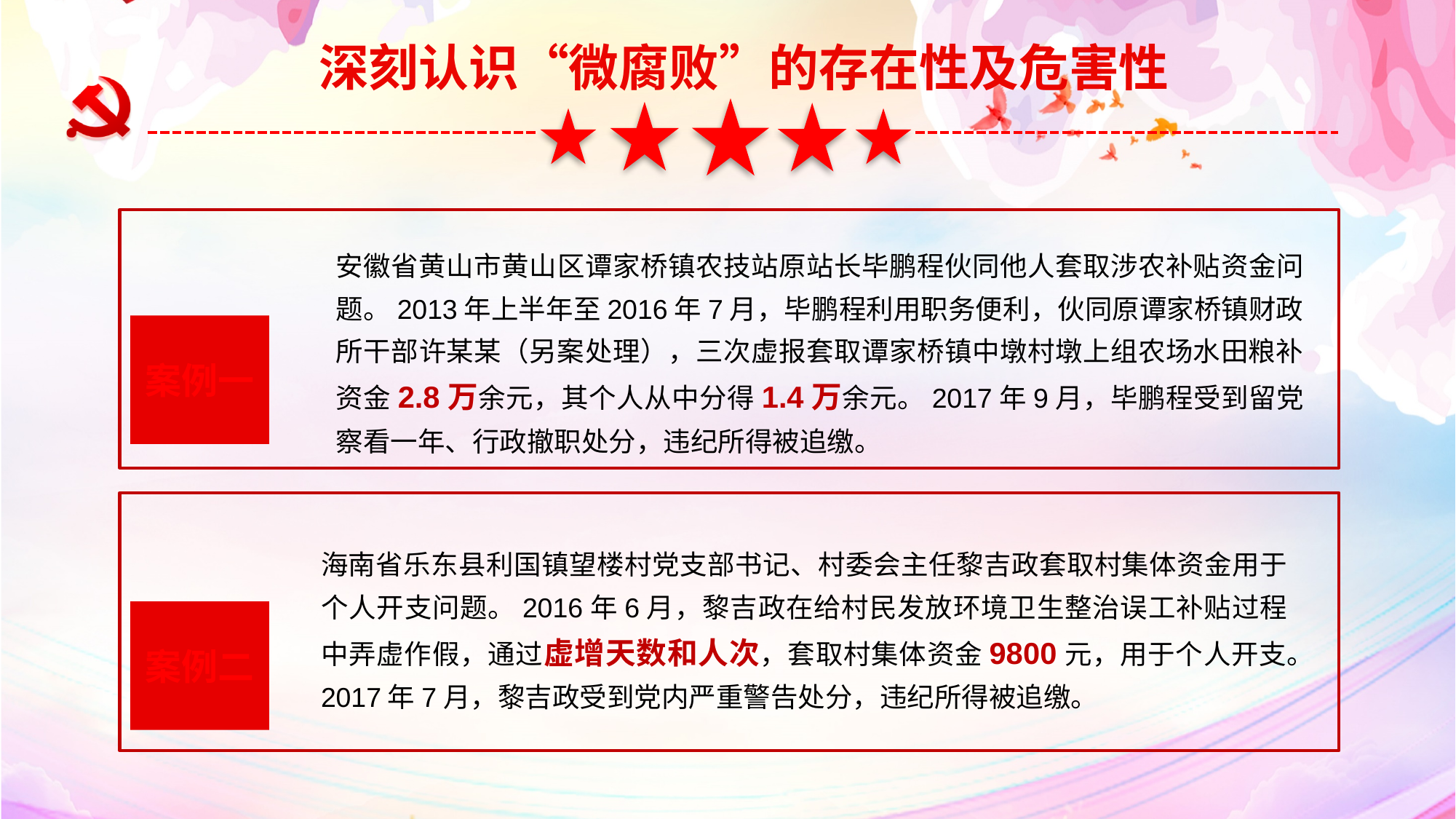

安徽省黄山市黄山区谭家桥镇农技站原站长毕鹏程伙同他人套取涉农补贴资金问题。2013年上半年至2016年7月，毕鹏程利用职务便利，伙同原谭家桥镇财政所干部许某某（另案处理），三次虚报套取谭家桥镇中墩村墩上组农场水田粮补资金2.8万余元，其个人从中分得1.4万余元。2017年9月，毕鹏程受到留党察看一年、行政撤职处分，违纪所得被追缴。
案例一

海南省乐东县利国镇望楼村党支部书记、村委会主任黎吉政套取村集体资金用于个人开支问题。2016年6月，黎吉政在给村民发放环境卫生整治误工补贴过程中弄虚作假，通过虚增天数和人次，套取村集体资金9800元，用于个人开支。2017年7月，黎吉政受到党内严重警告处分，违纪所得被追缴。
案例二